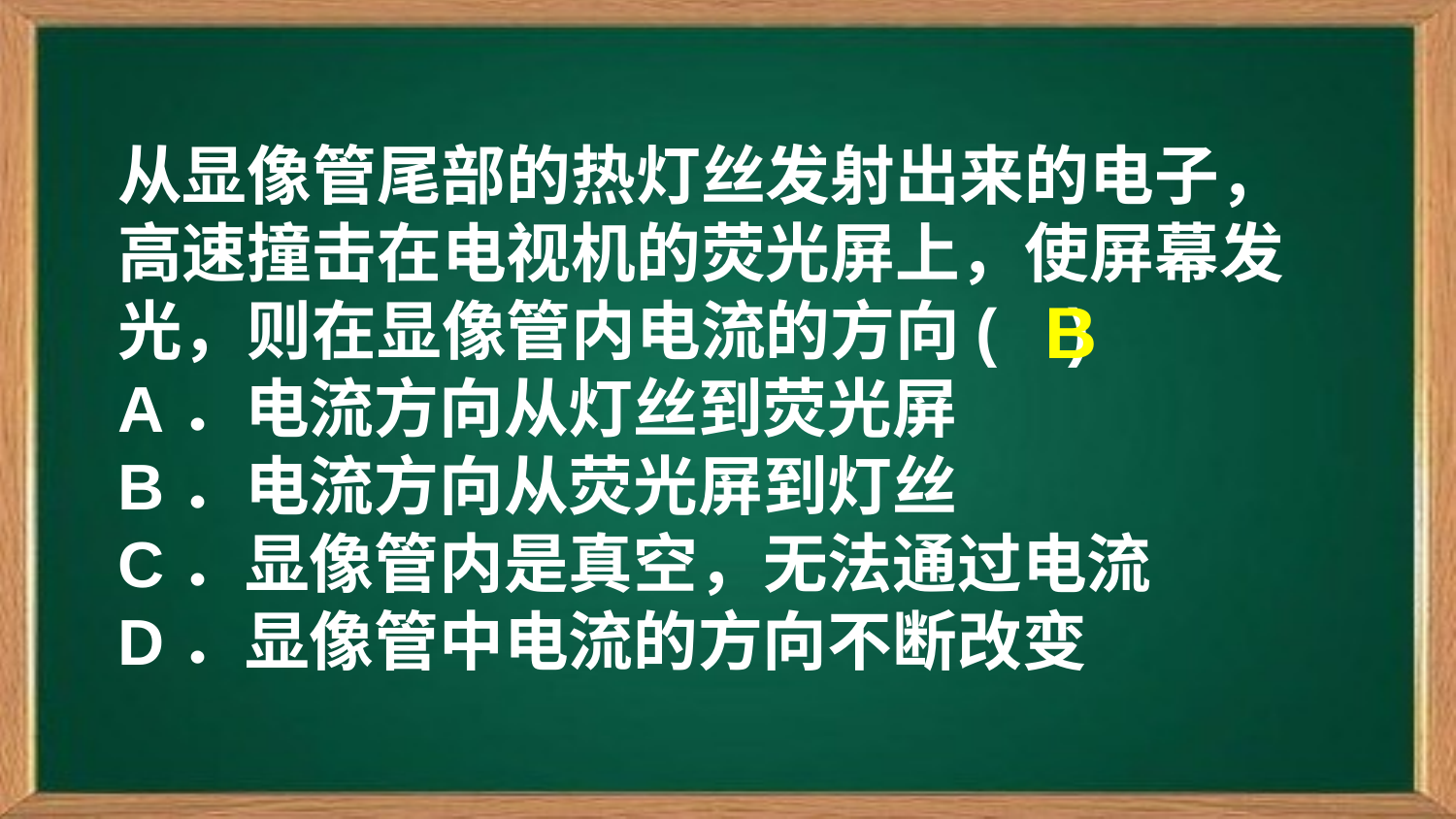

从显像管尾部的热灯丝发射出来的电子，高速撞击在电视机的荧光屏上，使屏幕发光，则在显像管内电流的方向(    )
A．电流方向从灯丝到荧光屏
B．电流方向从荧光屏到灯丝
C．显像管内是真空，无法通过电流
D．显像管中电流的方向不断改变
B